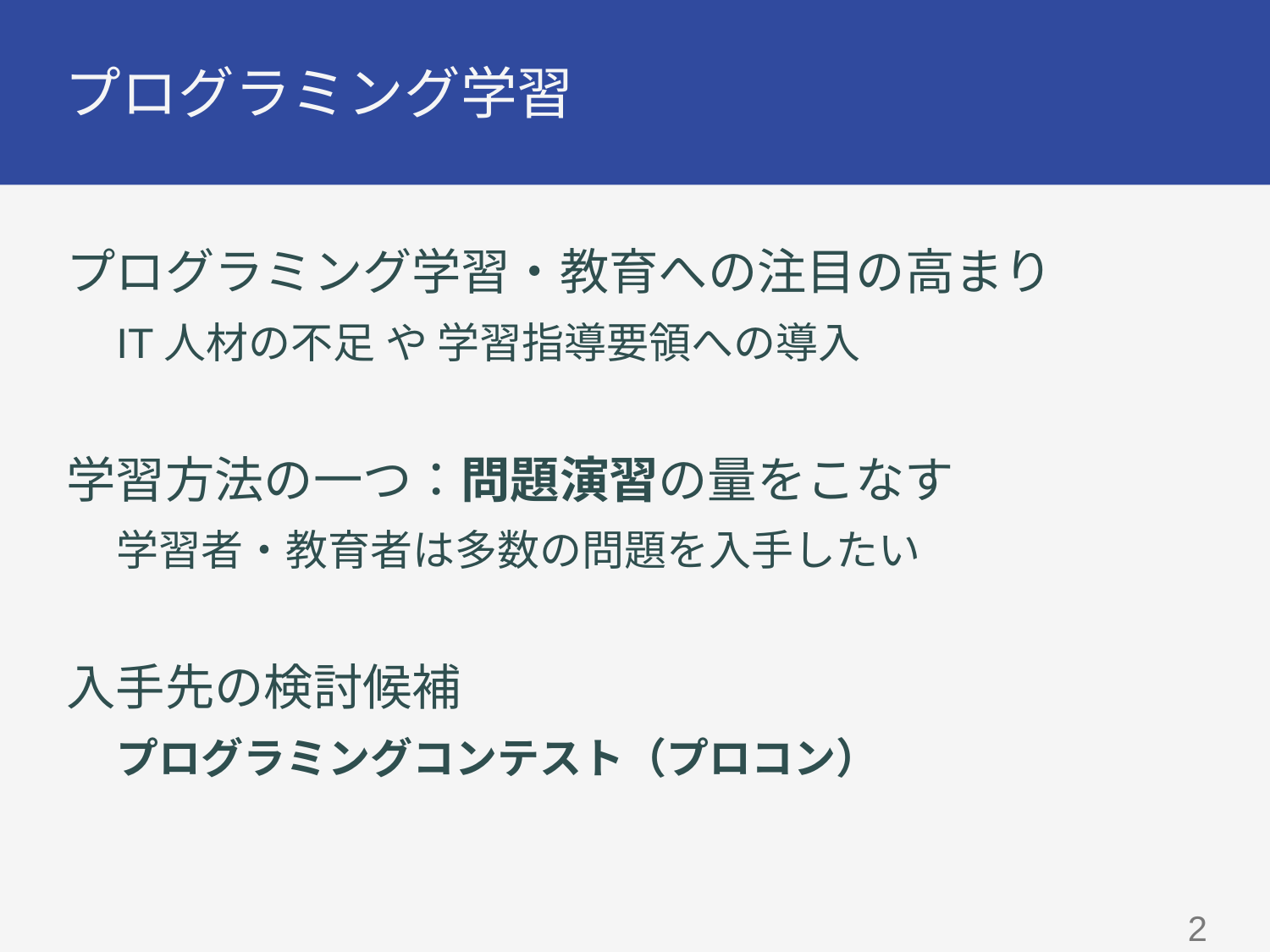

# プログラミング学習
プログラミング学習・教育への注目の高まり
IT人材の不足 や 学習指導要領への導入

学習方法の一つ：問題演習の量をこなす
学習者・教育者は多数の問題を入手したい

入手先の検討候補
プログラミングコンテスト（プロコン）

2